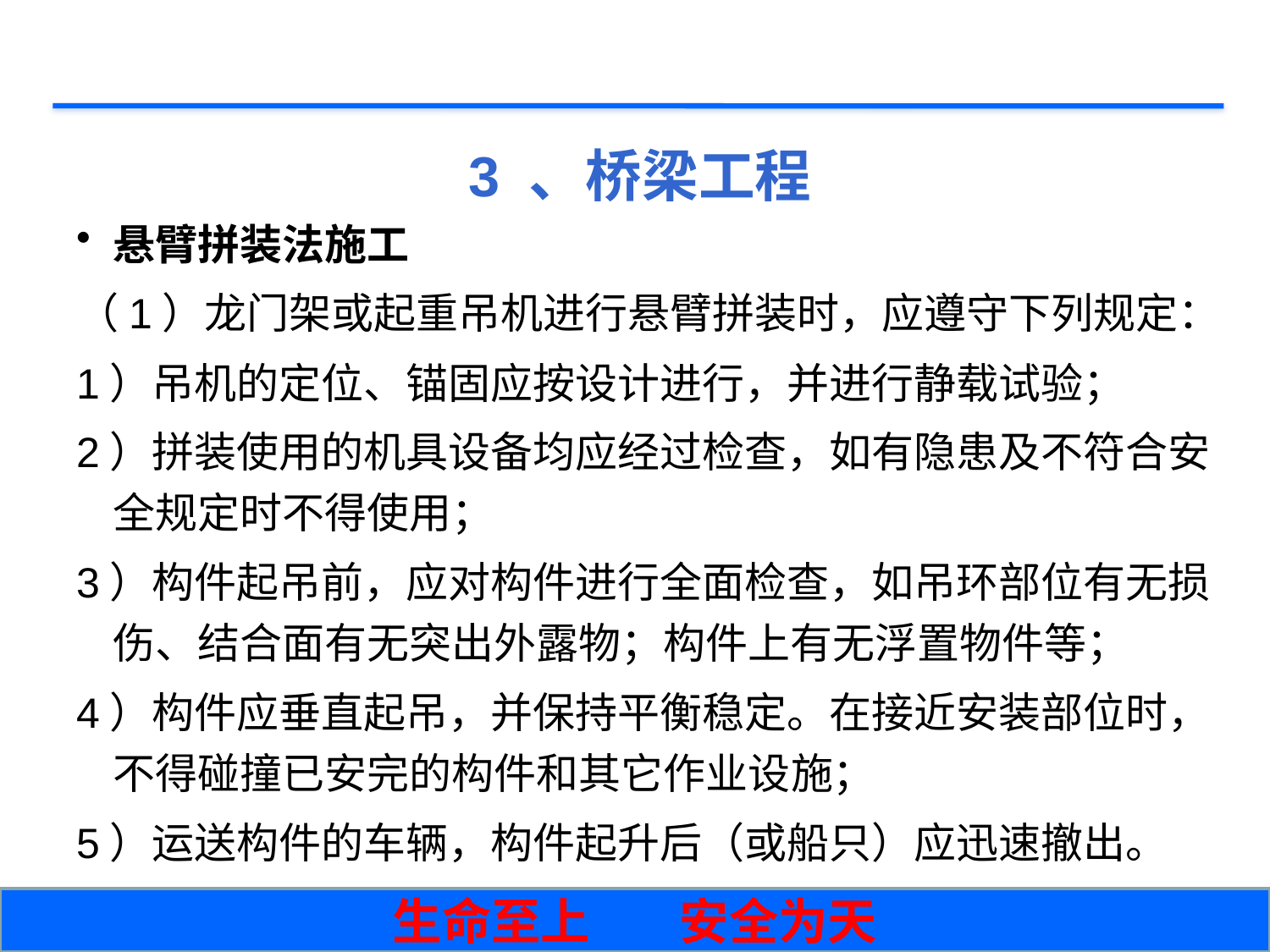

# 3 、桥梁工程
悬臂拼装法施工
（1）龙门架或起重吊机进行悬臂拼装时，应遵守下列规定：
1）吊机的定位、锚固应按设计进行，并进行静载试验；
2）拼装使用的机具设备均应经过检查，如有隐患及不符合安全规定时不得使用；
3）构件起吊前，应对构件进行全面检查，如吊环部位有无损伤、结合面有无突出外露物；构件上有无浮置物件等；
4）构件应垂直起吊，并保持平衡稳定。在接近安装部位时，不得碰撞已安完的构件和其它作业设施；
5）运送构件的车辆，构件起升后（或船只）应迅速撤出。